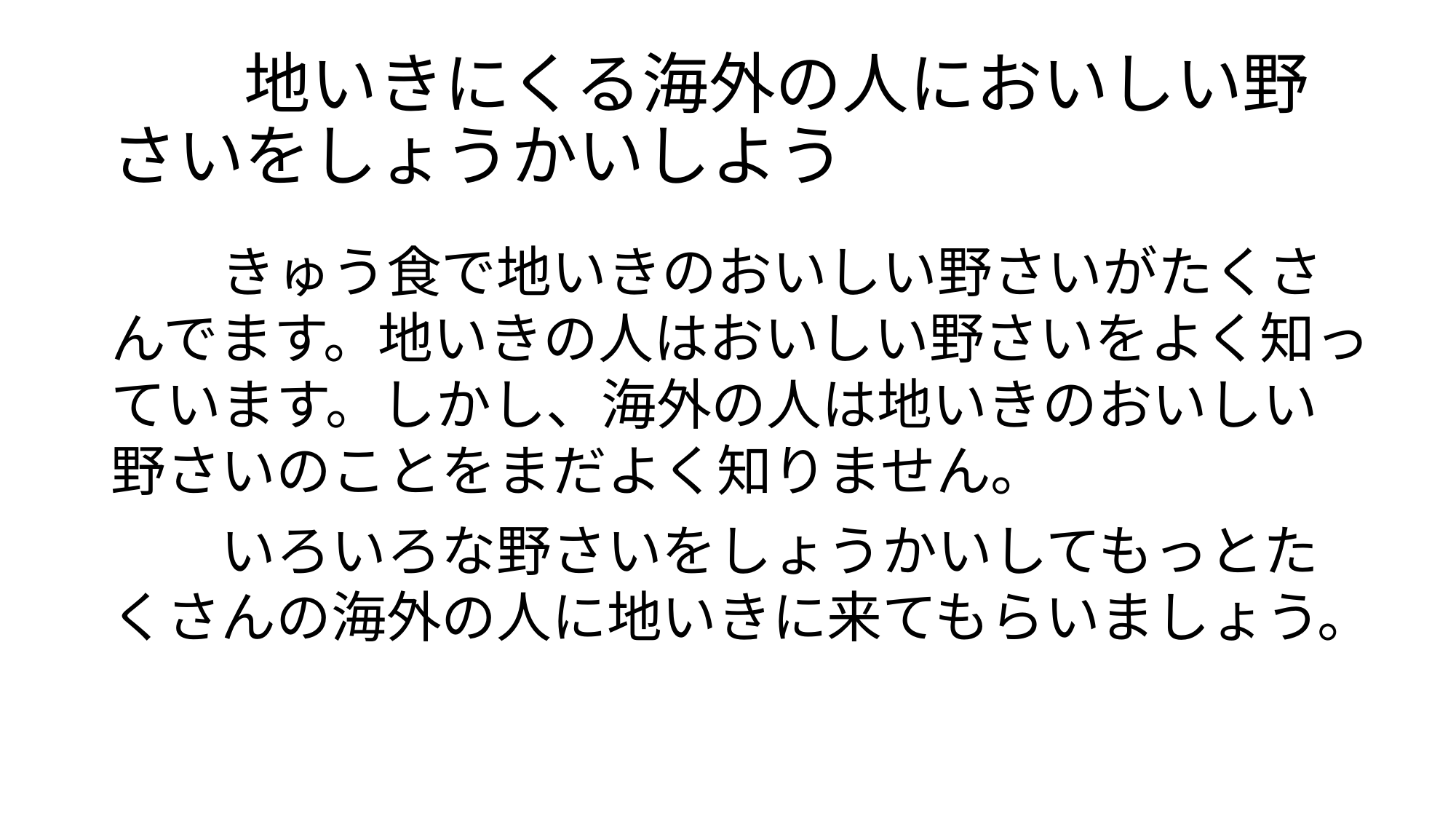

# 地いきにくる海外の人においしい野さいをしょうかいしよう
　　きゅう食で地いきのおいしい野さいがたくさんでます。地いきの人はおいしい野さいをよく知っています。しかし、海外の人は地いきのおいしい野さいのことをまだよく知りません。
　　いろいろな野さいをしょうかいしてもっとたくさんの海外の人に地いきに来てもらいましょう。